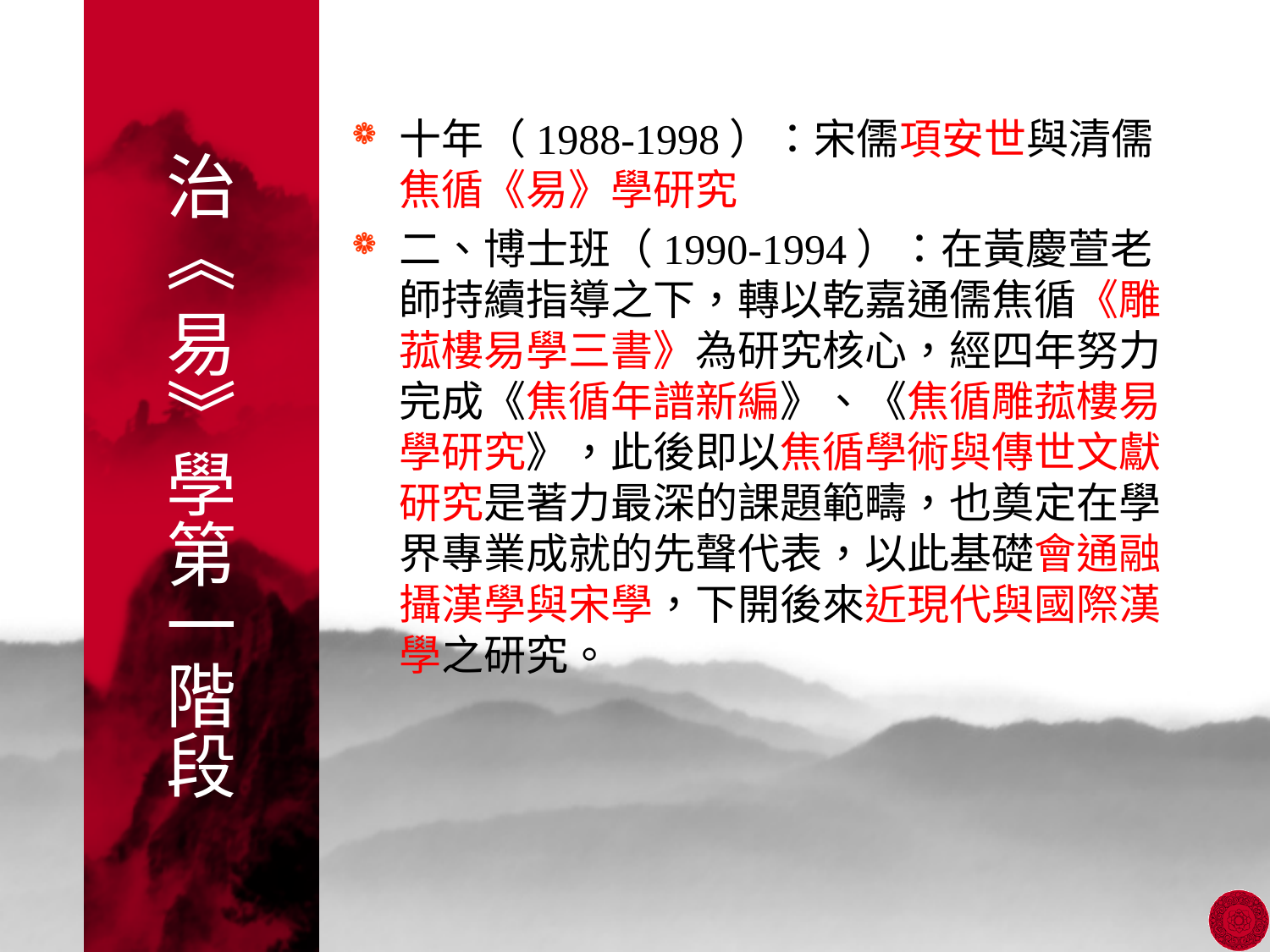

十年（1988-1998）：宋儒項安世與清儒焦循《易》學研究
二、博士班（1990-1994）：在黃慶萱老師持續指導之下，轉以乾嘉通儒焦循《雕菰樓易學三書》為研究核心，經四年努力完成《焦循年譜新編》、《焦循雕菰樓易學研究》，此後即以焦循學術與傳世文獻研究是著力最深的課題範疇，也奠定在學界專業成就的先聲代表，以此基礎會通融攝漢學與宋學，下開後來近現代與國際漢學之研究。

# 治《 易》學第一階段